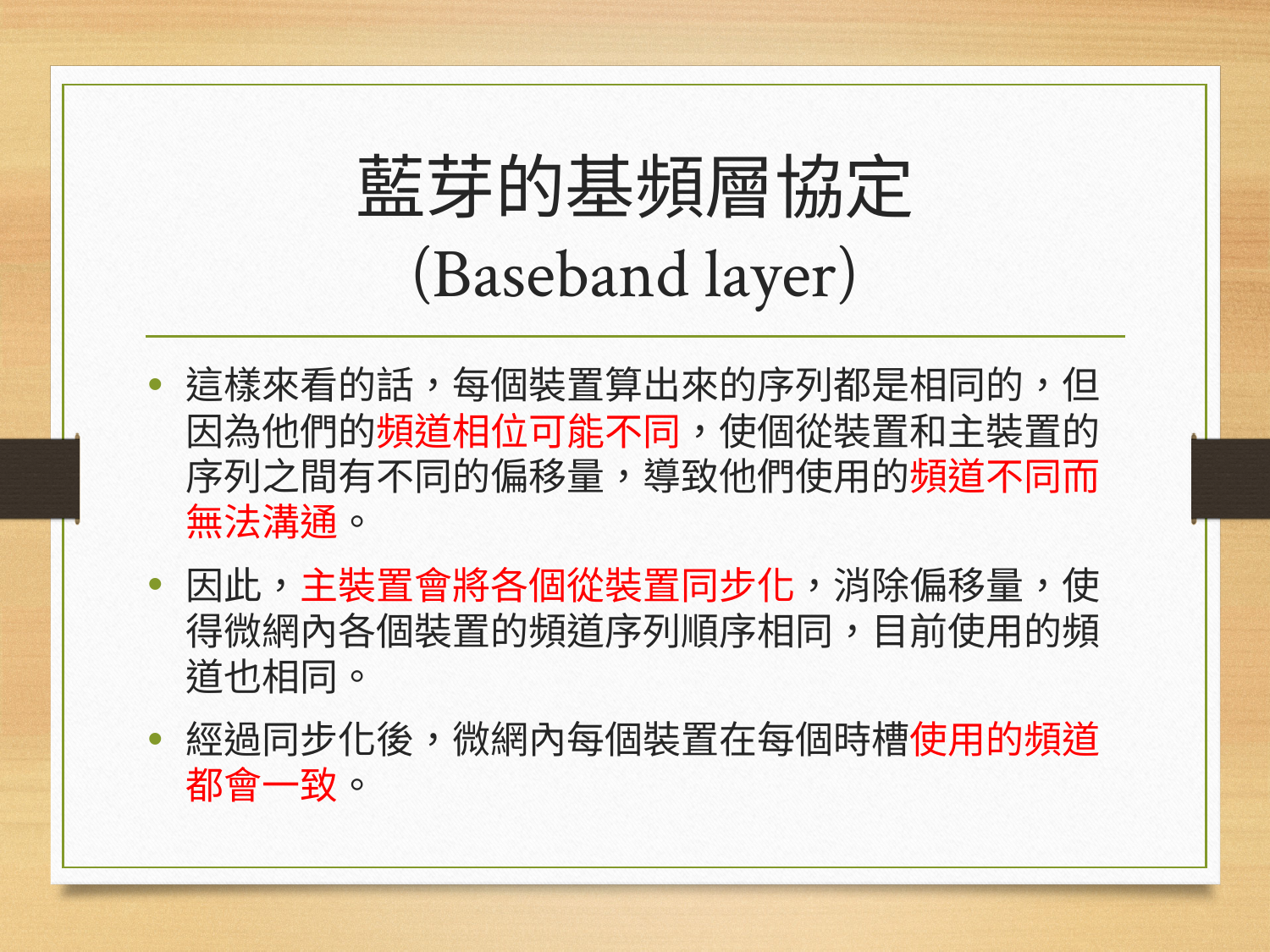

# 藍芽的基頻層協定 (Baseband layer)
這樣來看的話，每個裝置算出來的序列都是相同的，但因為他們的頻道相位可能不同，使個從裝置和主裝置的序列之間有不同的偏移量，導致他們使用的頻道不同而無法溝通。
因此，主裝置會將各個從裝置同步化，消除偏移量，使得微網內各個裝置的頻道序列順序相同，目前使用的頻道也相同。
經過同步化後，微網內每個裝置在每個時槽使用的頻道都會一致。